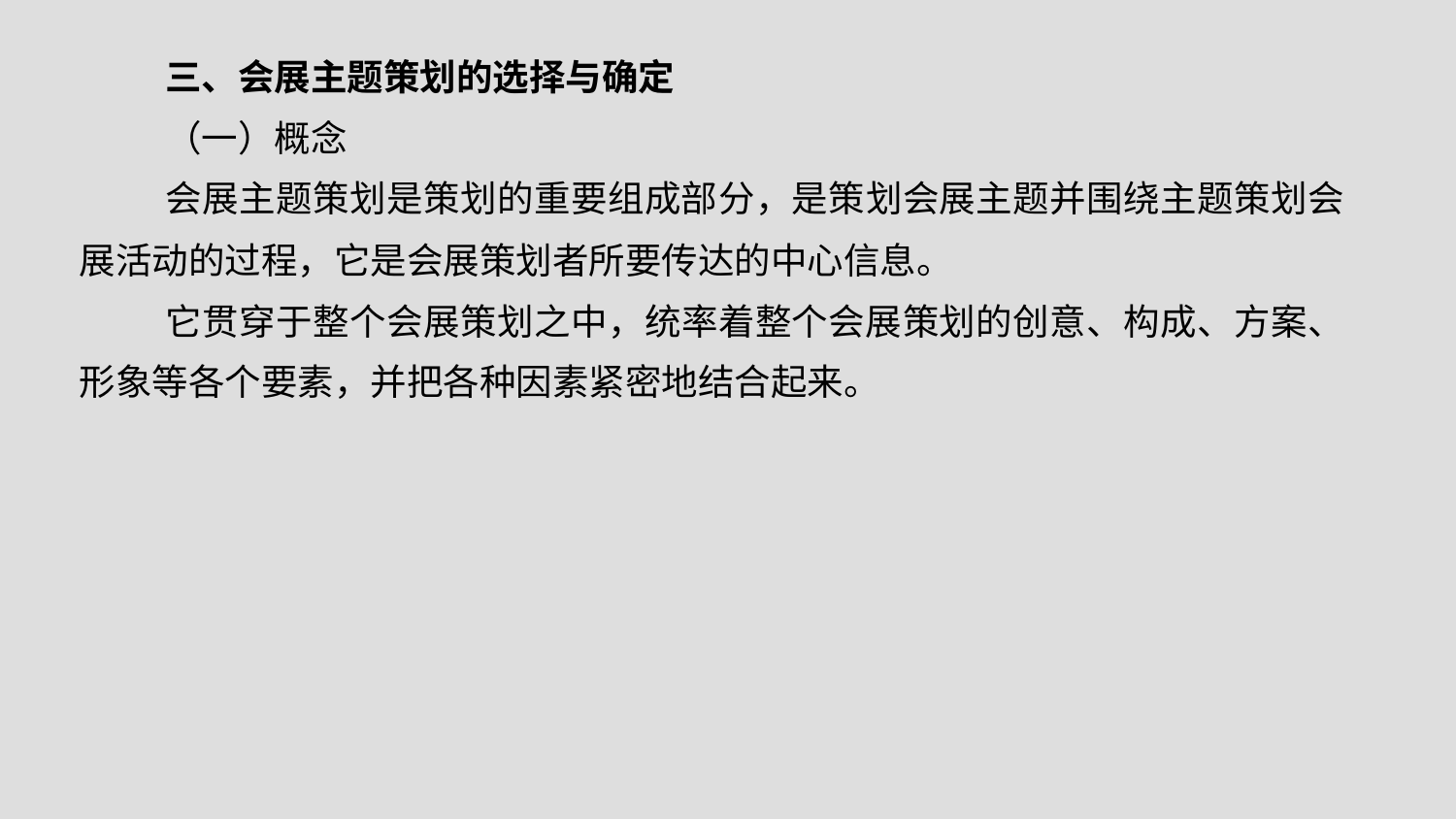

三、会展主题策划的选择与确定
（一）概念
会展主题策划是策划的重要组成部分，是策划会展主题并围绕主题策划会展活动的过程，它是会展策划者所要传达的中心信息。
它贯穿于整个会展策划之中，统率着整个会展策划的创意、构成、方案、形象等各个要素，并把各种因素紧密地结合起来。